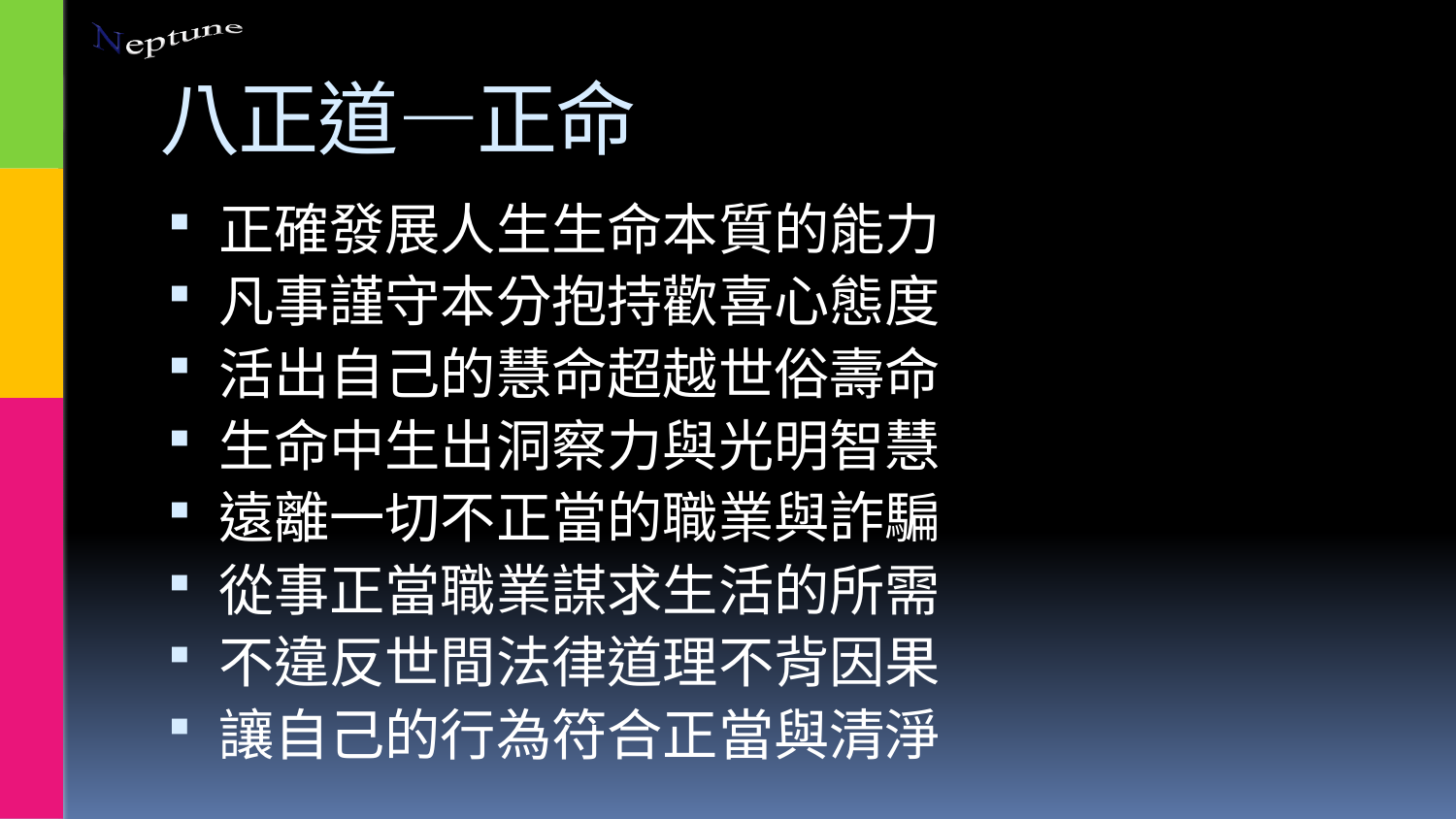

# 八正道—正命
正確發展人生生命本質的能力
凡事謹守本分抱持歡喜心態度
活出自己的慧命超越世俗壽命
生命中生出洞察力與光明智慧
遠離一切不正當的職業與詐騙
從事正當職業謀求生活的所需
不違反世間法律道理不背因果
讓自己的行為符合正當與清淨